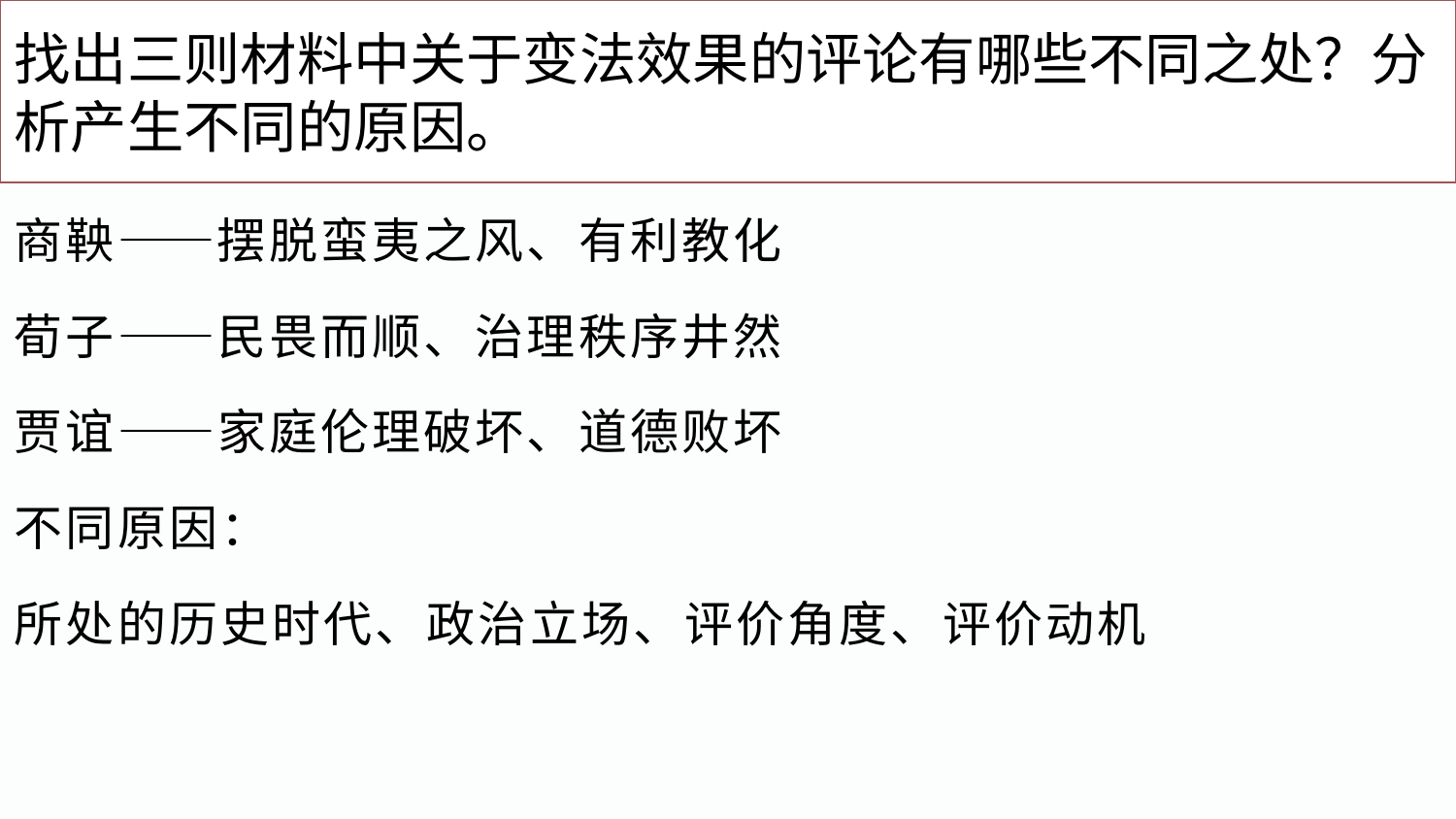

找出三则材料中关于变法效果的评论有哪些不同之处？分析产生不同的原因。
商鞅——摆脱蛮夷之风、有利教化
荀子——民畏而顺、治理秩序井然
贾谊——家庭伦理破坏、道德败坏
不同原因：
所处的历史时代、政治立场、评价角度、评价动机